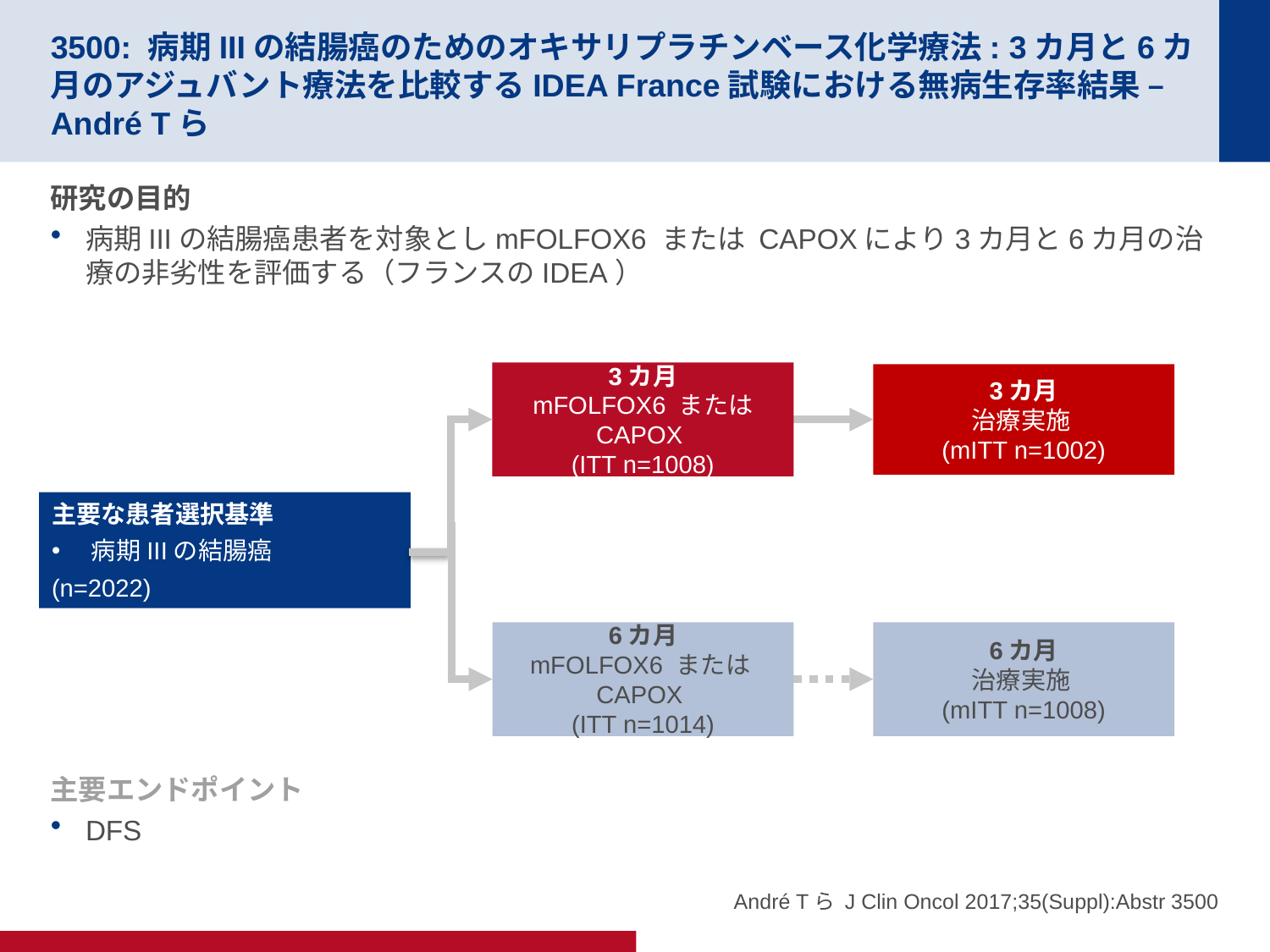

# 3500: 病期IIIの結腸癌のためのオキサリプラチンベース化学療法: 3カ月と6カ月のアジュバント療法を比較するIDEA France試験における無病生存率結果 – André Tら
研究の目的
病期IIIの結腸癌患者を対象としmFOLFOX6 または CAPOXにより3カ月と6カ月の治療の非劣性を評価する（フランスのIDEA）
3カ月
mFOLFOX6 または CAPOX
(ITT n=1008)
3カ月
治療実施
(mITT n=1002)
主要な患者選択基準
病期IIIの結腸癌
(n=2022)
6カ月
mFOLFOX6 またはCAPOX
(ITT n=1014)
6カ月
治療実施
(mITT n=1008)
主要エンドポイント
DFS

André Tら J Clin Oncol 2017;35(Suppl):Abstr 3500